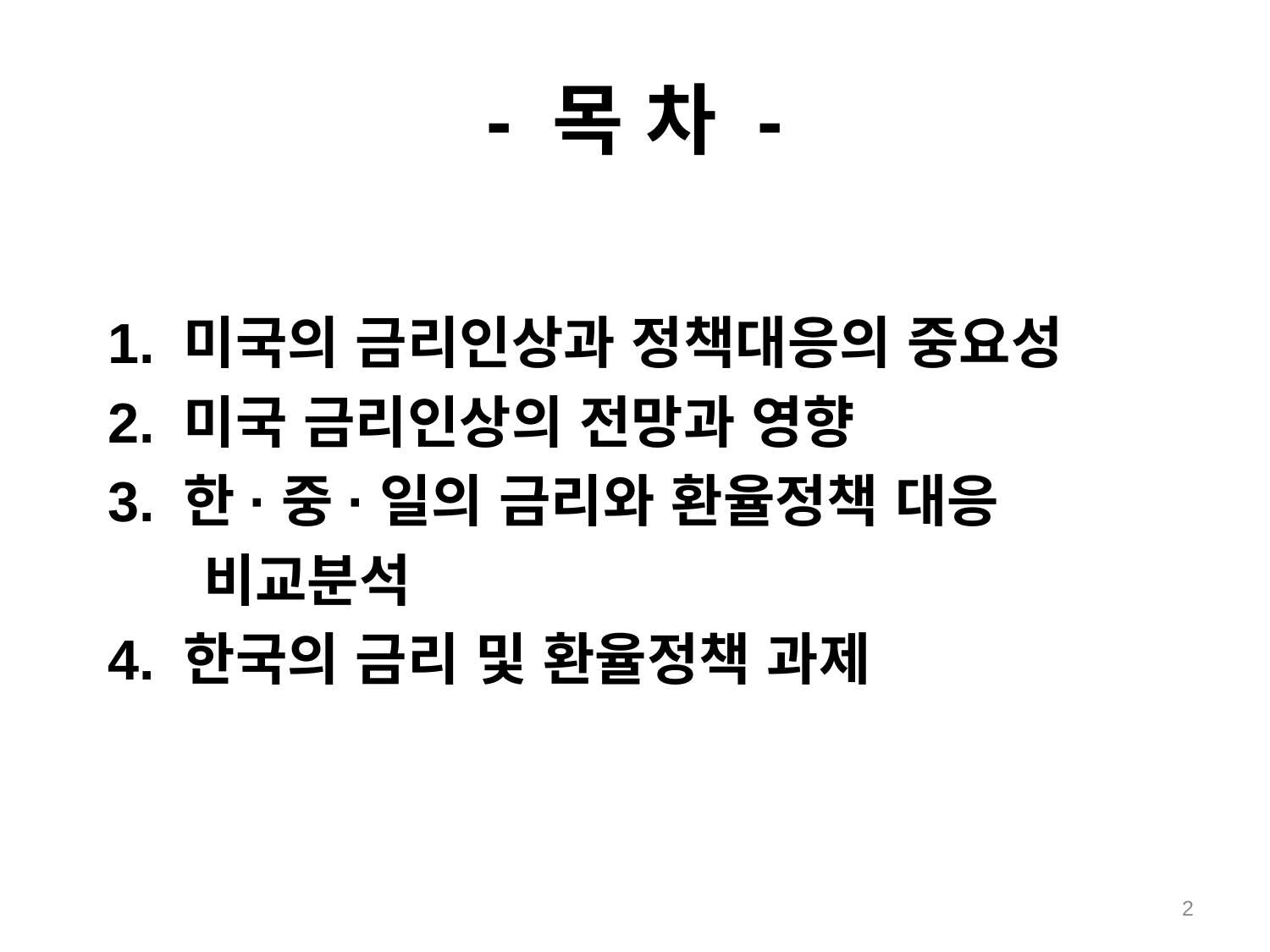

# - 목 차 -

  1. 미국의 금리인상과 정책대응의 중요성
  2. 미국 금리인상의 전망과 영향
  3. 한·중·일의 금리와 환율정책 대응
	비교분석
  4. 한국의 금리 및 환율정책 과제
2